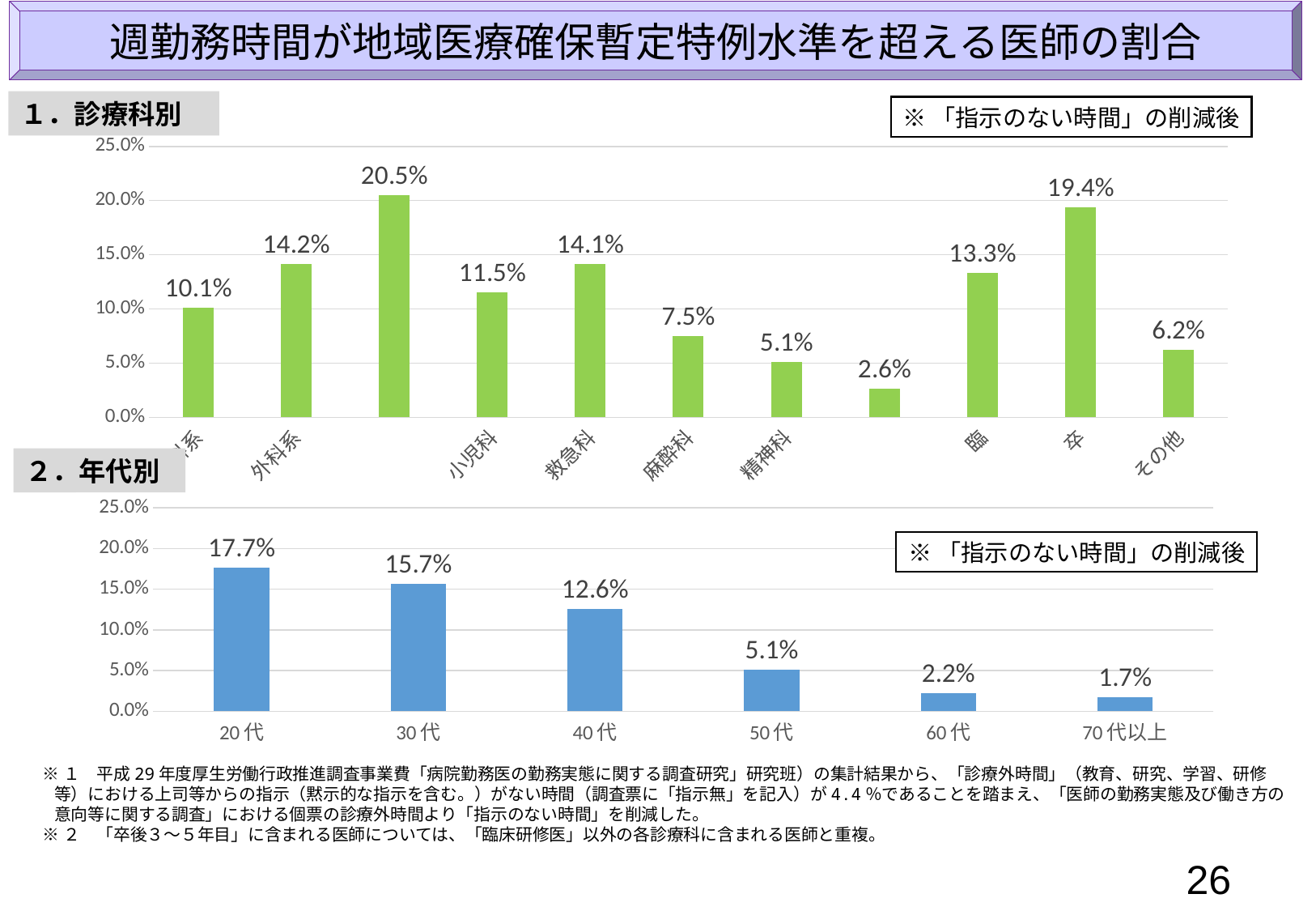

週勤務時間が地域医療確保暫定特例水準を超える医師の割合
１．診療科別
※「指示のない時間」の削減後

### Chart

| Category |  |
|---|---|
| 内科系 | 0.10083296799649277 |
| 外科系 | 0.1415742208135235 |
| 産婦人科 | 0.2052980132450331 |
| 小児科 | 0.11512415349887133 |
| 救急科 | 0.1414141414141414 |
| 麻酔科 | 0.0749185667752443 |
| 精神科 | 0.05128205128205128 |
| 放射線科 | 0.02631578947368421 |
| 臨床研修医 | 0.1329479768786127 |
| 卒後３～５年目 | 0.19405940594059407 |
| その他 | 0.06231454005934718 |
２．年代別

### Chart

| Category |  |
|---|---|
| 20代 | 0.1765873015873016 |
| 30代 | 0.15668202764976957 |
| 40代 | 0.12557193695983732 |
| 50代 | 0.05084745762711865 |
| 60代 | 0.02242152466367713 |
| 70代以上 | 0.01675977653631285 |
※「指示のない時間」の削減後
※１　平成29年度厚生労働行政推進調査事業費「病院勤務医の勤務実態に関する調査研究」研究班）の集計結果から、「診療外時間」（教育、研究、学習、研修等）における上司等からの指示（黙示的な指示を含む。）がない時間（調査票に「指示無」を記入）が4.4％であることを踏まえ、「医師の勤務実態及び働き方の意向等に関する調査」における個票の診療外時間より「指示のない時間」を削減した。
※２　「卒後３～５年目」に含まれる医師については、「臨床研修医」以外の各診療科に含まれる医師と重複。
26